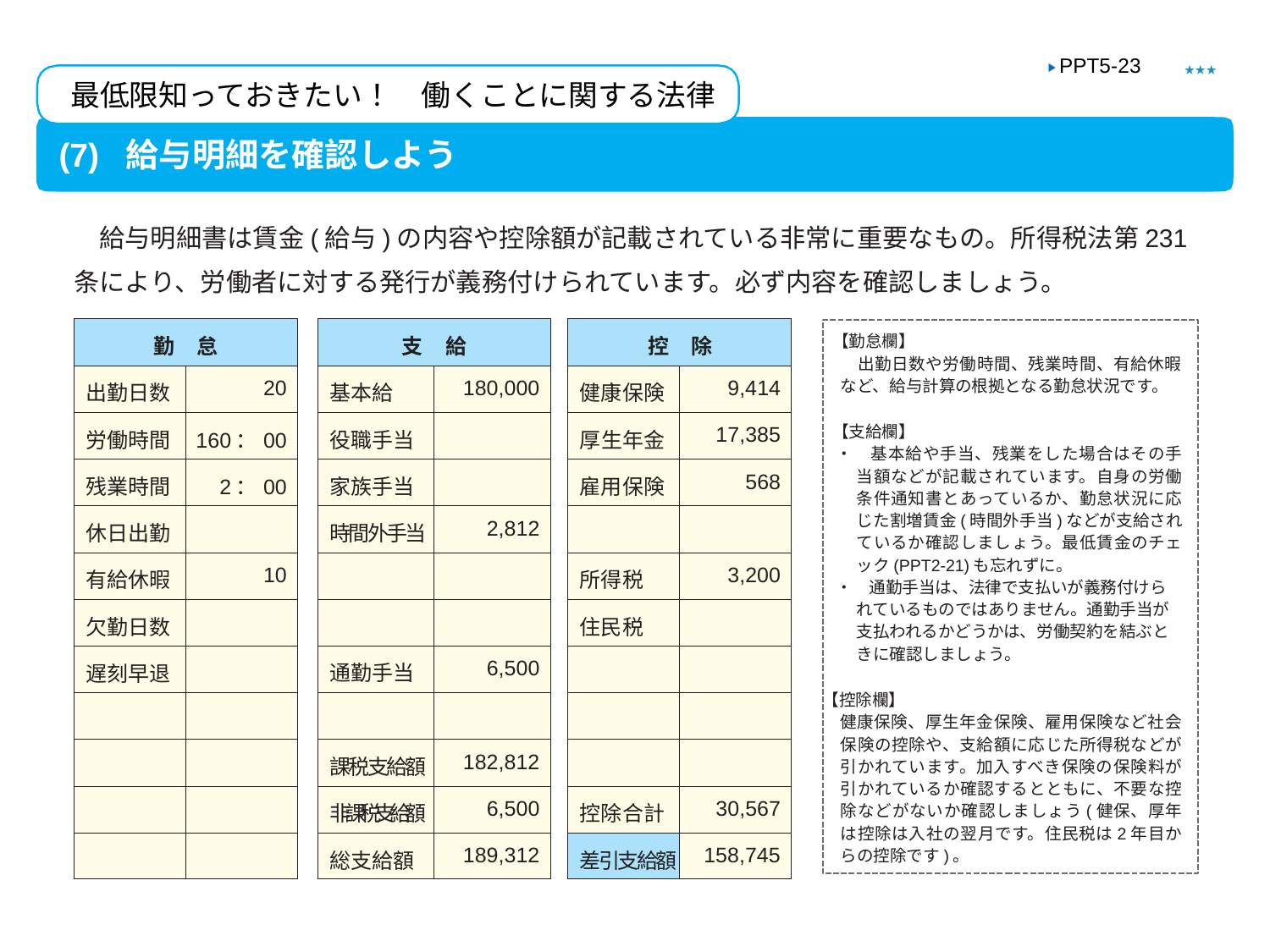

★★★
▶ PPT5-23

最低限知っておきたい！　働くことに関する法律

(7)  給与明細を確認しよう
　給与明細書は賃金(給与)の内容や控除額が記載されている非常に重要なもの。所得税法第231条により、労働者に対する発行が義務付けられています。必ず内容を確認しましょう。
| 勤　怠 |  |
| --- | --- |
| 出勤日数 | 20 |
| 労働時間 | 160：00 |
| 残業時間 | 2：00 |
| 休日出勤 |  |
| 有給休暇 | 10 |
| 欠勤日数 |  |
| 遅刻早退 |  |
|  |  |
|  |  |
|  |  |
|  |  |
| 支　給 |  |
| --- | --- |
| 基本給 | 180,000 |
| 役職手当 |  |
| 家族手当 |  |
| 時間外手当 | 2,812 |
|  |  |
|  |  |
| 通勤手当 | 6,500 |
|  |  |
| 課税支給額 | 182,812 |
| 非課税支給額 | 6,500 |
| 総支給額 | 189,312 |
| 控　除 |  |
| --- | --- |
| 健康保険 | 9,414 |
| 厚生年金 | 17,385 |
| 雇用保険 | 568 |
|  |  |
| 所得税 | 3,200 |
| 住民税 |  |
|  |  |
|  |  |
|  |  |
| 控除合計 | 30,567 |
| 差引支給額 | 158,745 |
【勤怠欄】
　出勤日数や労働時間、残業時間、有給休暇など、給与計算の根拠となる勤怠状況です。

【支給欄】
・　基本給や手当、残業をした場合はその手当額などが記載されています。自身の労働条件通知書とあっているか、勤怠状況に応じた割増賃金(時間外手当)などが支給されているか確認しましょう。最低賃金のチェック(PPT2-21)も忘れずに。
・　通勤手当は、法律で支払いが義務付けられているものではありません。通勤手当が支払われるかどうかは、労働契約を結ぶときに確認しましょう。

【控除欄】
　健康保険、厚生年金保険、雇用保険など社会保険の控除や、支給額に応じた所得税などが引かれています。加入すべき保険の保険料が引かれているか確認するとともに、不要な控除などがないか確認しましょう(健保、厚年は控除は入社の翌月です。住民税は2年目からの控除です)。